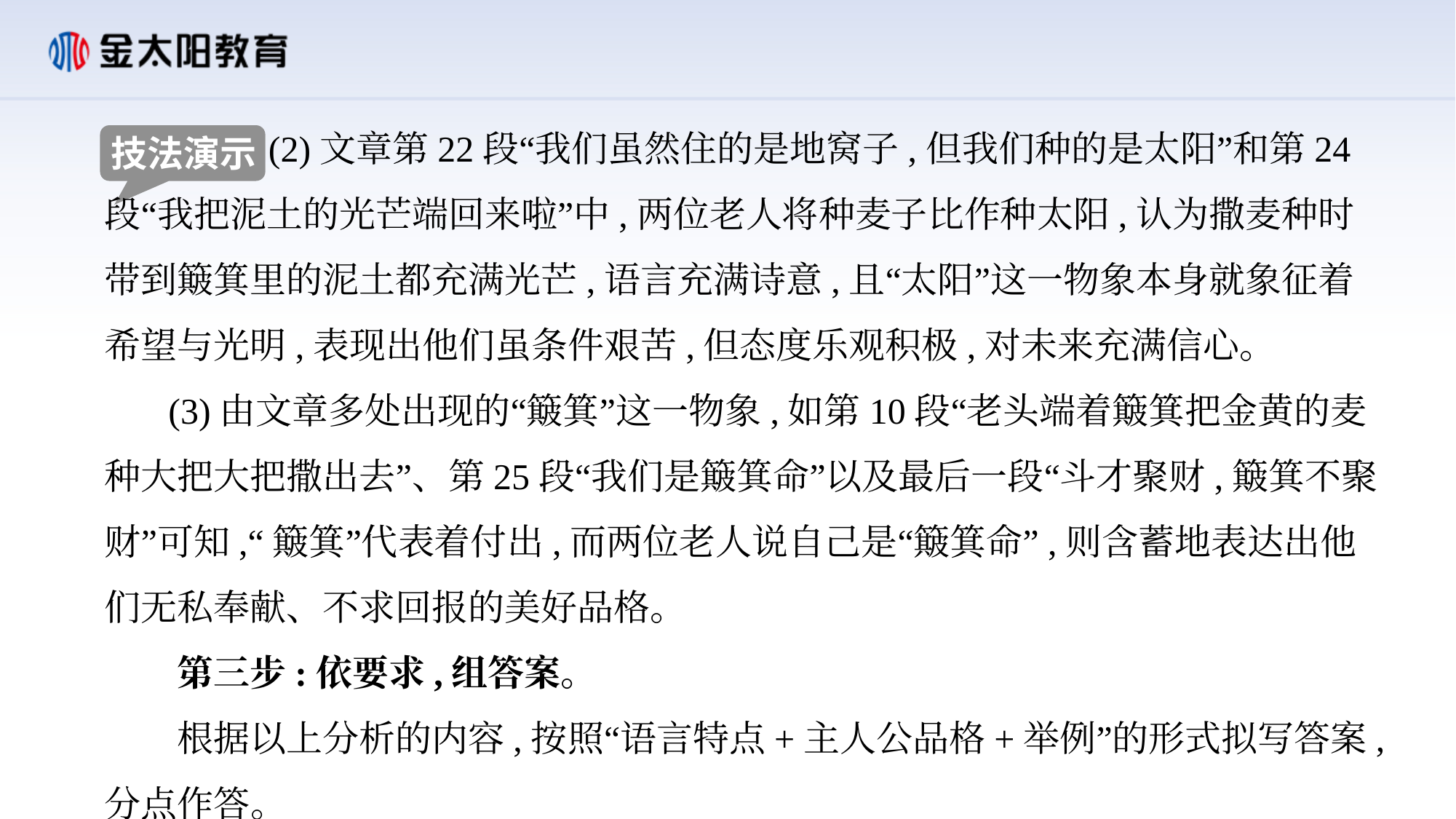

(2)文章第22段“我们虽然住的是地窝子,但我们种的是太阳”和第24段“我把泥土的光芒端回来啦”中,两位老人将种麦子比作种太阳,认为撒麦种时带到簸箕里的泥土都充满光芒,语言充满诗意,且“太阳”这一物象本身就象征着希望与光明,表现出他们虽条件艰苦,但态度乐观积极,对未来充满信心。
       (3)由文章多处出现的“簸箕”这一物象,如第10段“老头端着簸箕把金黄的麦种大把大把撒出去”、第25段“我们是簸箕命”以及最后一段“斗才聚财,簸箕不聚财”可知,“簸箕”代表着付出,而两位老人说自己是“簸箕命”,则含蓄地表达出他们无私奉献、不求回报的美好品格。
       第三步:依要求,组答案。
       根据以上分析的内容,按照“语言特点+主人公品格+举例”的形式拟写答案,分点作答。